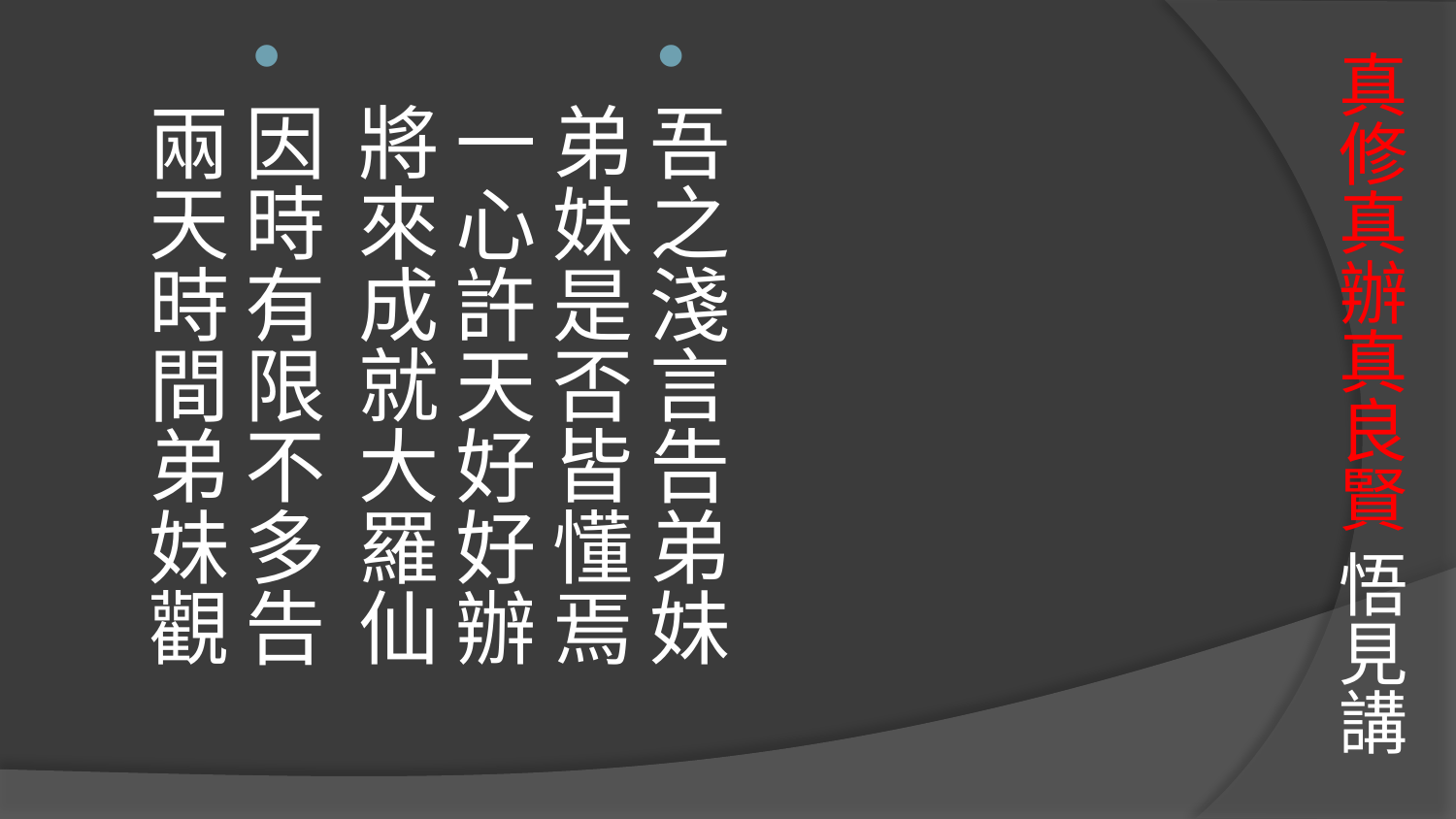

# 真修真辦真良賢 悟見講
吾之淺言告弟妹　弟妹是否皆懂焉
一心許天好好辦　將來成就大羅仙
因時有限不多告　兩天時間弟妹觀